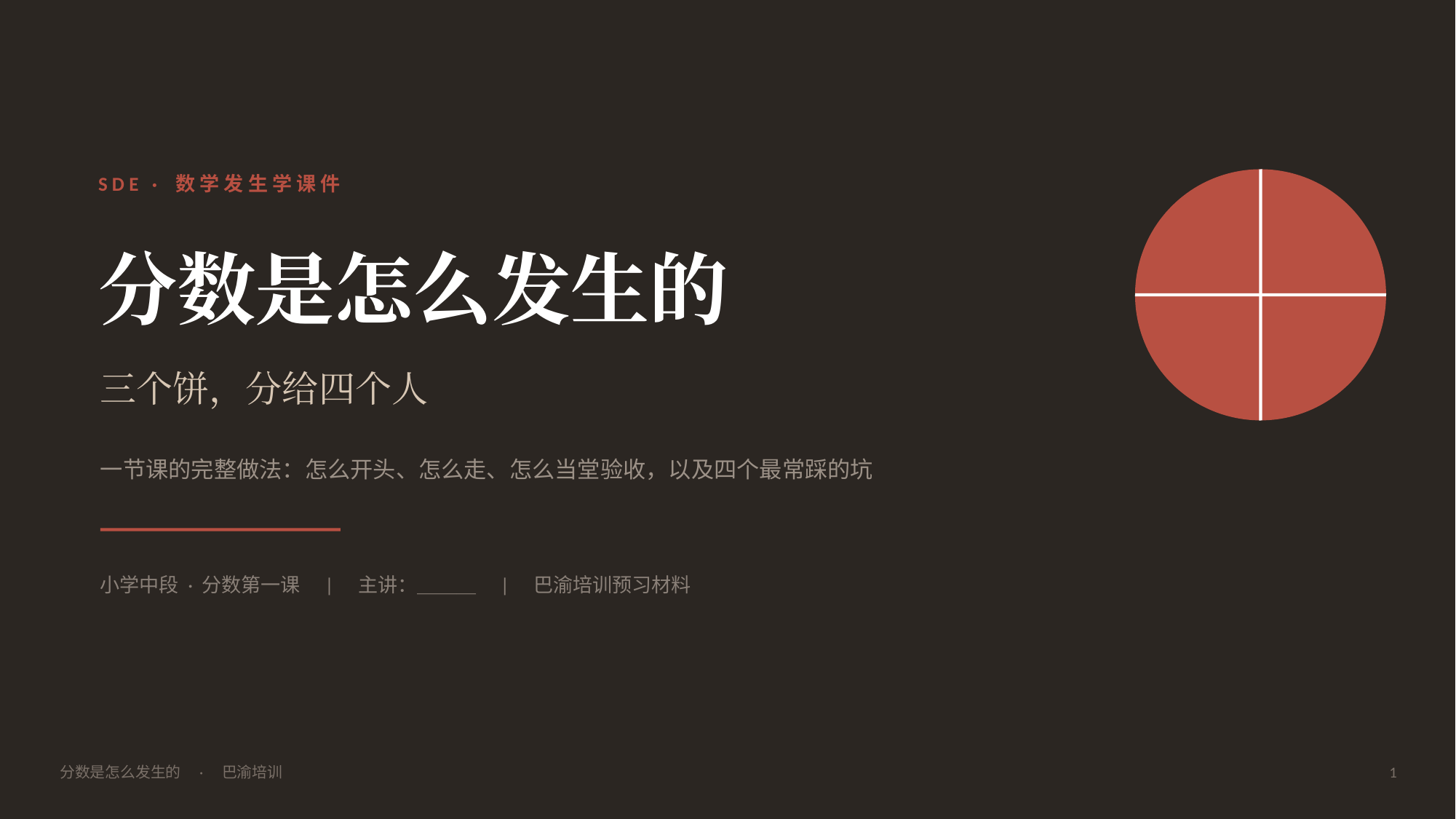

SDE · 数学发生学课件

分数是怎么发生的

三个饼，分给四个人
一节课的完整做法：怎么开头、怎么走、怎么当堂验收，以及四个最常踩的坑

小学中段 · 分数第一课　|　主讲：＿＿＿　|　巴渝培训预习材料
分数是怎么发生的　·　巴渝培训
1